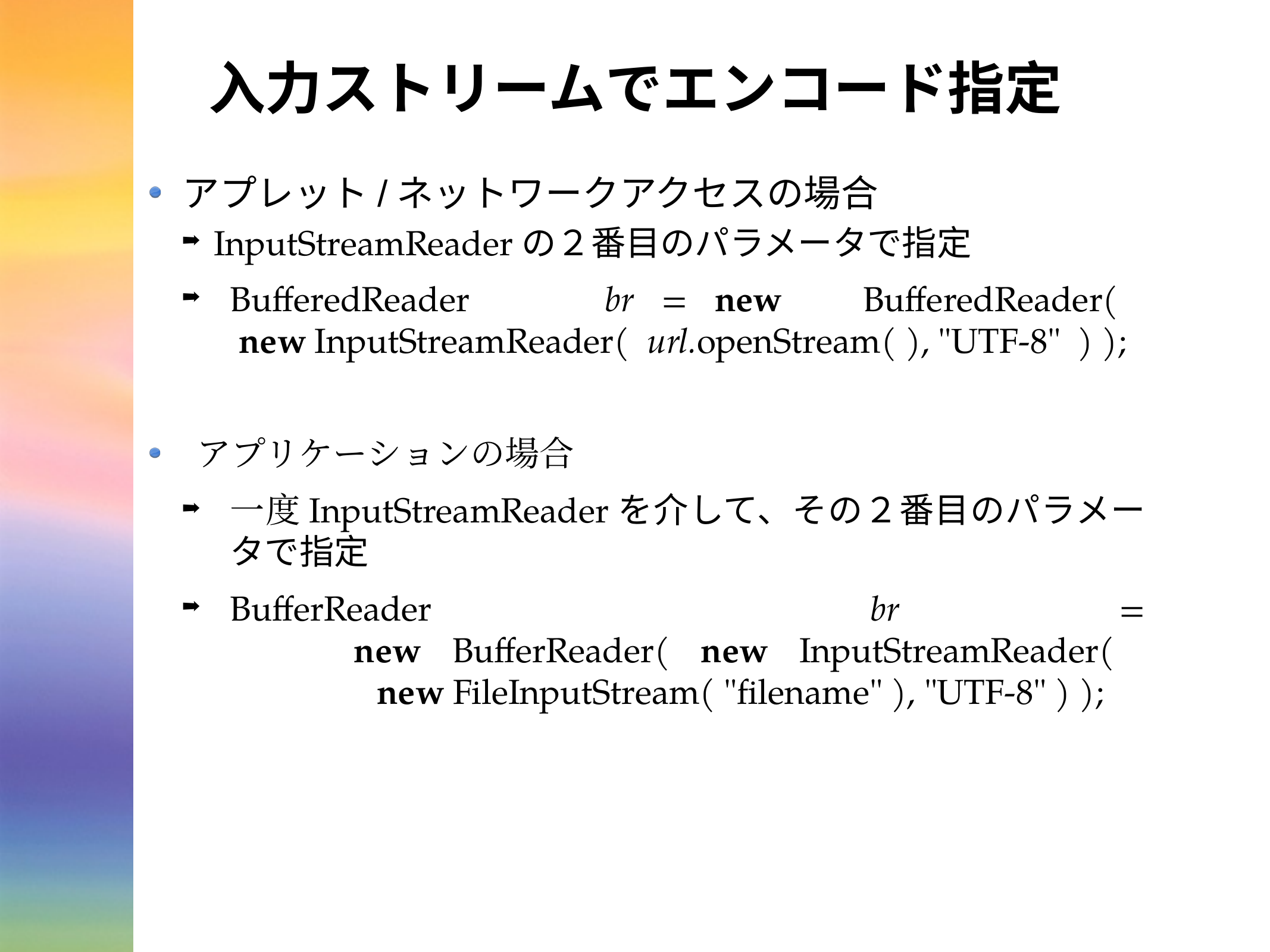

# 入力ストリームでエンコード指定
アプレット/ネットワークアクセスの場合
InputStreamReaderの２番目のパラメータで指定
BufferedReader     br = new   BufferedReader(
 new InputStreamReader(  url.openStream( ), "UTF-8"  ) );

アプリケーションの場合
一度InputStreamReaderを介して、その２番目のパラメータで指定
BufferReader  br =
    new BufferReader( new InputStreamReader(
　　　　new FileInputStream( "filename" ), "UTF-8" ) );